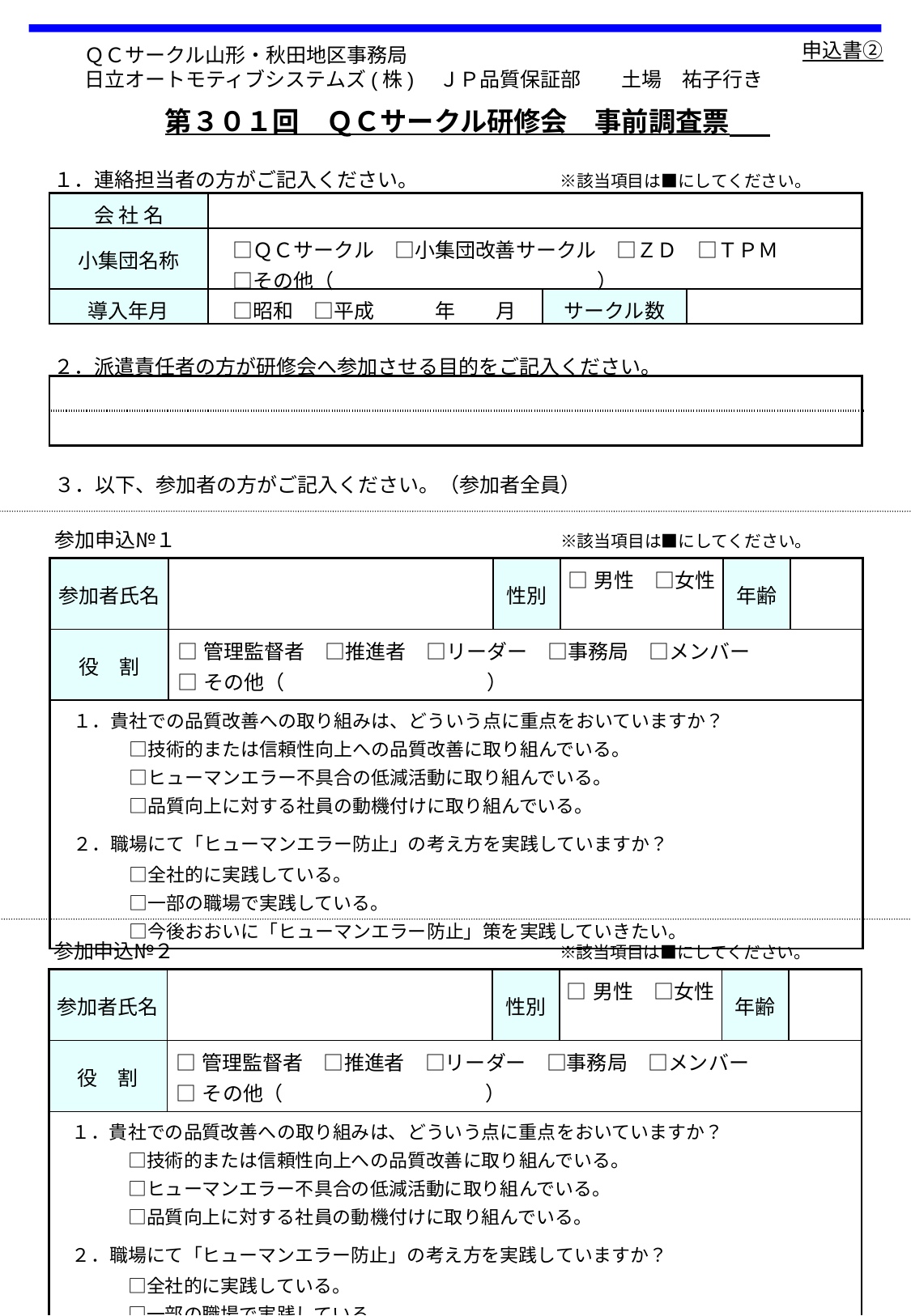

申込書②
ＱＣサークル山形・秋田地区事務局
日立オートモティブシステムズ(株)　ＪＰ品質保証部　　土場　祐子行き
　　　第３０１回　ＱＣサークル研修会　事前調査票
| １．連絡担当者の方がご記入ください。　　　　　　　※該当項目は■にしてください。 |  |  |  |
| --- | --- | --- | --- |
| 会 社 名 |  |  |  |
| 小集団名称 | □ＱＣサークル　□小集団改善サークル　□ＺＤ　□ＴＰＭ　 　□その他（　　　　　　　　　　　　　） |  |  |
| 導入年月 | □昭和　□平成　　　年　　月 | サークル数 |  |
| ２．派遣責任者の方が研修会へ参加させる目的をご記入ください。 |  |  |  |
|  |  |  |  |
|  |  |  |  |
| ３．以下、参加者の方がご記入ください。（参加者全員） |
| --- |

| 参加申込№１　　　　　　　　　　　　　　　　　　　※該当項目は■にしてください。 |  |  |  |  |  |
| --- | --- | --- | --- | --- | --- |
| 参加者氏名 |  | 性別 | □男性　□女性 | 年齢 |  |
| 役　割 | □管理監督者　□推進者　□リーダー　□事務局　□メンバー　 □その他（　　　　　　　　　　） |  |  |  |  |
| １．貴社での品質改善への取り組みは、どういう点に重点をおいていますか？ 　　　　□技術的または信頼性向上への品質改善に取り組んでいる。 　　　　□ヒューマンエラー不具合の低減活動に取り組んでいる。 　　　　□品質向上に対する社員の動機付けに取り組んでいる。 　２．職場にて「ヒューマンエラー防止」の考え方を実践していますか？　　 　　　　□全社的に実践している。 　　　　□一部の職場で実践している。 　　　　□今後おおいに「ヒューマンエラー防止」策を実践していきたい。 |  |  |  |  |  |

| 参加申込№２　　　　　　　　　　　　　　　　　　　※該当項目は■にしてください。 |  |  |  |  |  |
| --- | --- | --- | --- | --- | --- |
| 参加者氏名 |  | 性別 | □男性　□女性 | 年齢 |  |
| 役　割 | □管理監督者　□推進者　□リーダー　□事務局　□メンバー　 □その他（　　　　　　　　　　） |  |  |  |  |
| １．貴社での品質改善への取り組みは、どういう点に重点をおいていますか？ 　　　　□技術的または信頼性向上への品質改善に取り組んでいる。 　　　　□ヒューマンエラー不具合の低減活動に取り組んでいる。 　　　　□品質向上に対する社員の動機付けに取り組んでいる。 　２．職場にて「ヒューマンエラー防止」の考え方を実践していますか？　　 　　　　□全社的に実践している。 　　　　□一部の職場で実践している。 　　　　□今後おおいに「ヒューマンエラー防止」策を実践していきたい。 |  |  |  |  |  |